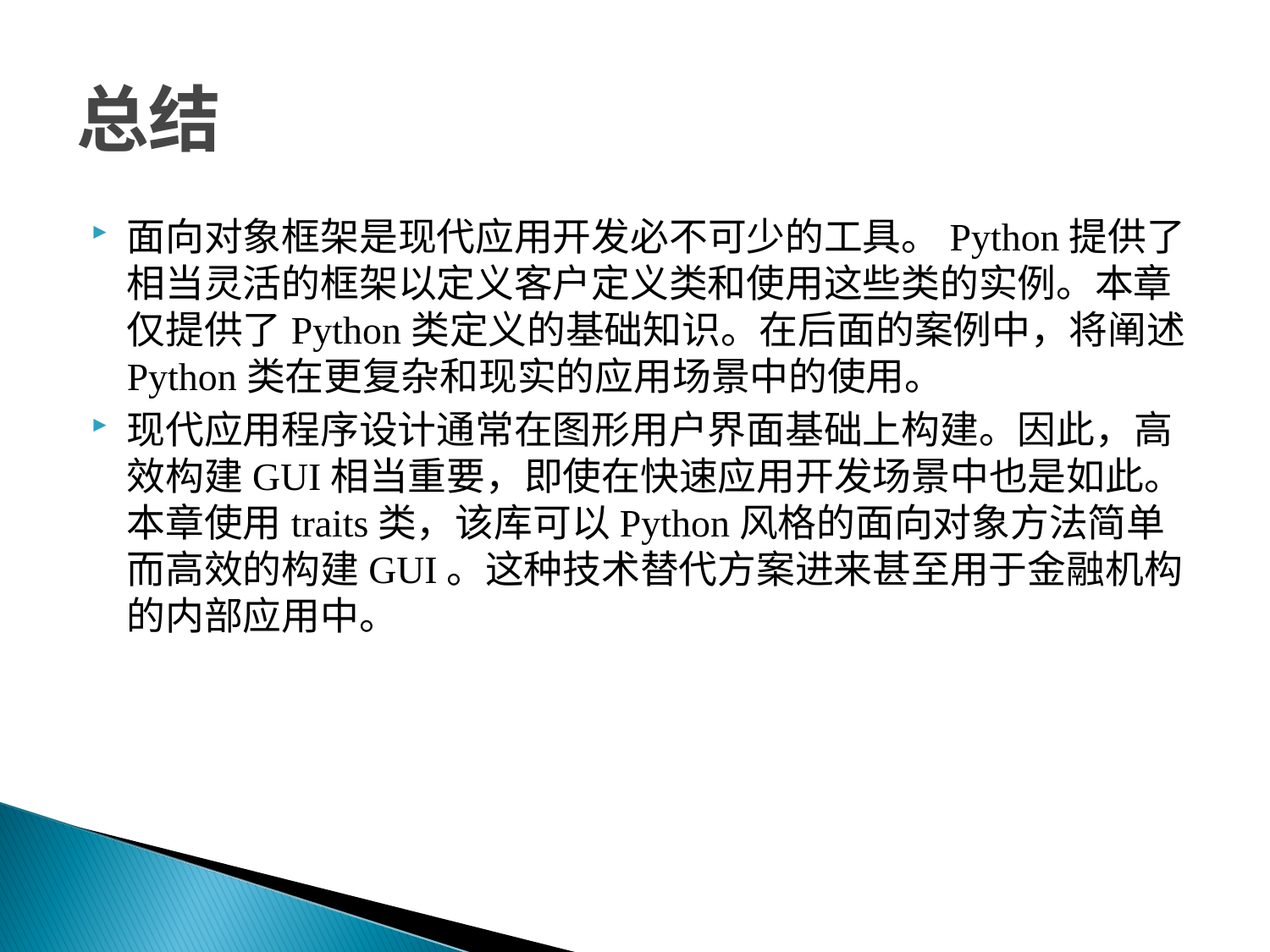

# 总结
面向对象框架是现代应用开发必不可少的工具。Python提供了相当灵活的框架以定义客户定义类和使用这些类的实例。本章仅提供了Python类定义的基础知识。在后面的案例中，将阐述Python类在更复杂和现实的应用场景中的使用。
现代应用程序设计通常在图形用户界面基础上构建。因此，高效构建GUI相当重要，即使在快速应用开发场景中也是如此。本章使用traits类，该库可以Python风格的面向对象方法简单而高效的构建GUI。这种技术替代方案进来甚至用于金融机构的内部应用中。